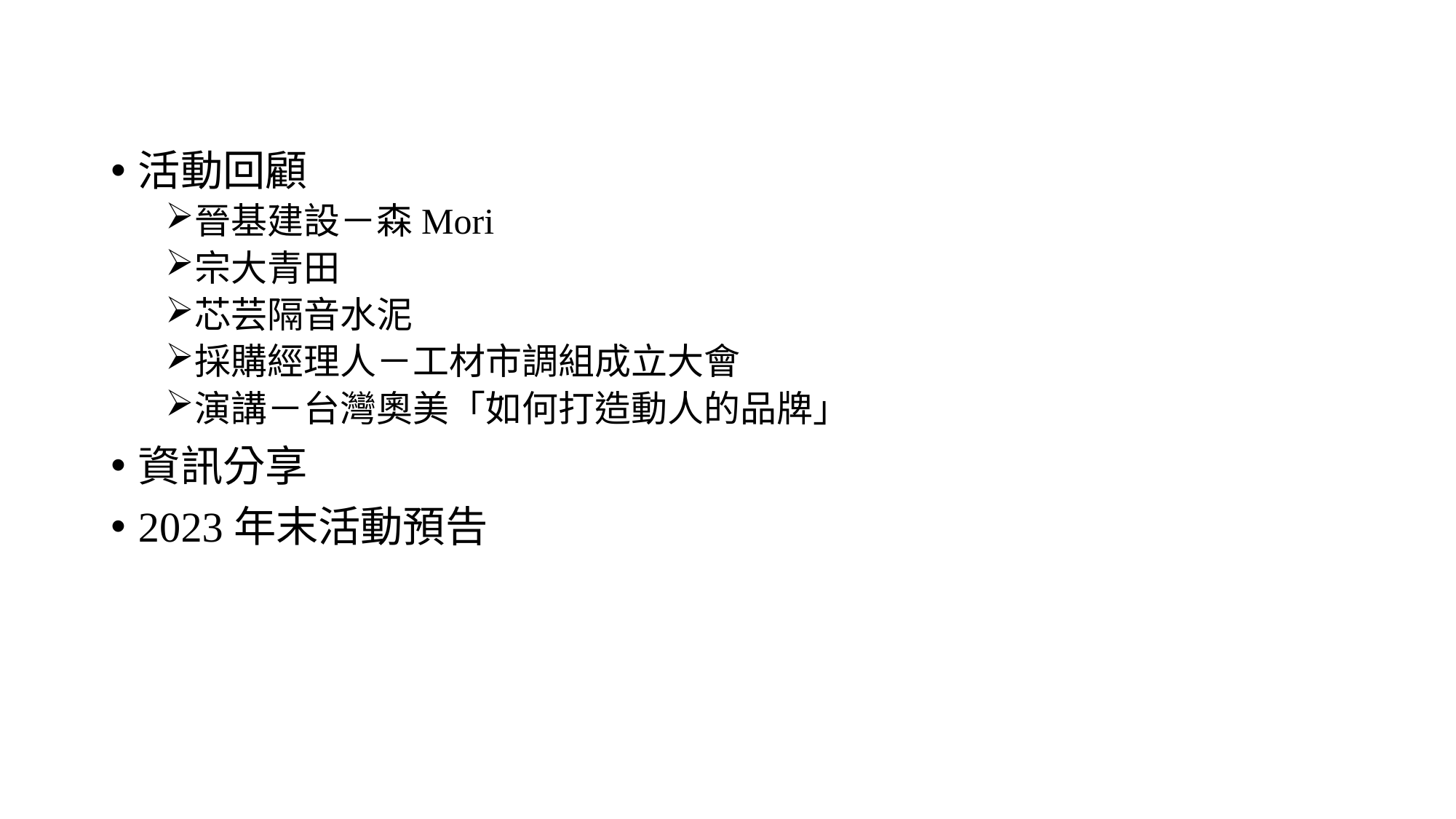

#
活動回顧
晉基建設－森Mori
宗大青田
芯芸隔音水泥
採購經理人－工材市調組成立大會
演講－台灣奧美「如何打造動人的品牌」
資訊分享
2023年末活動預告